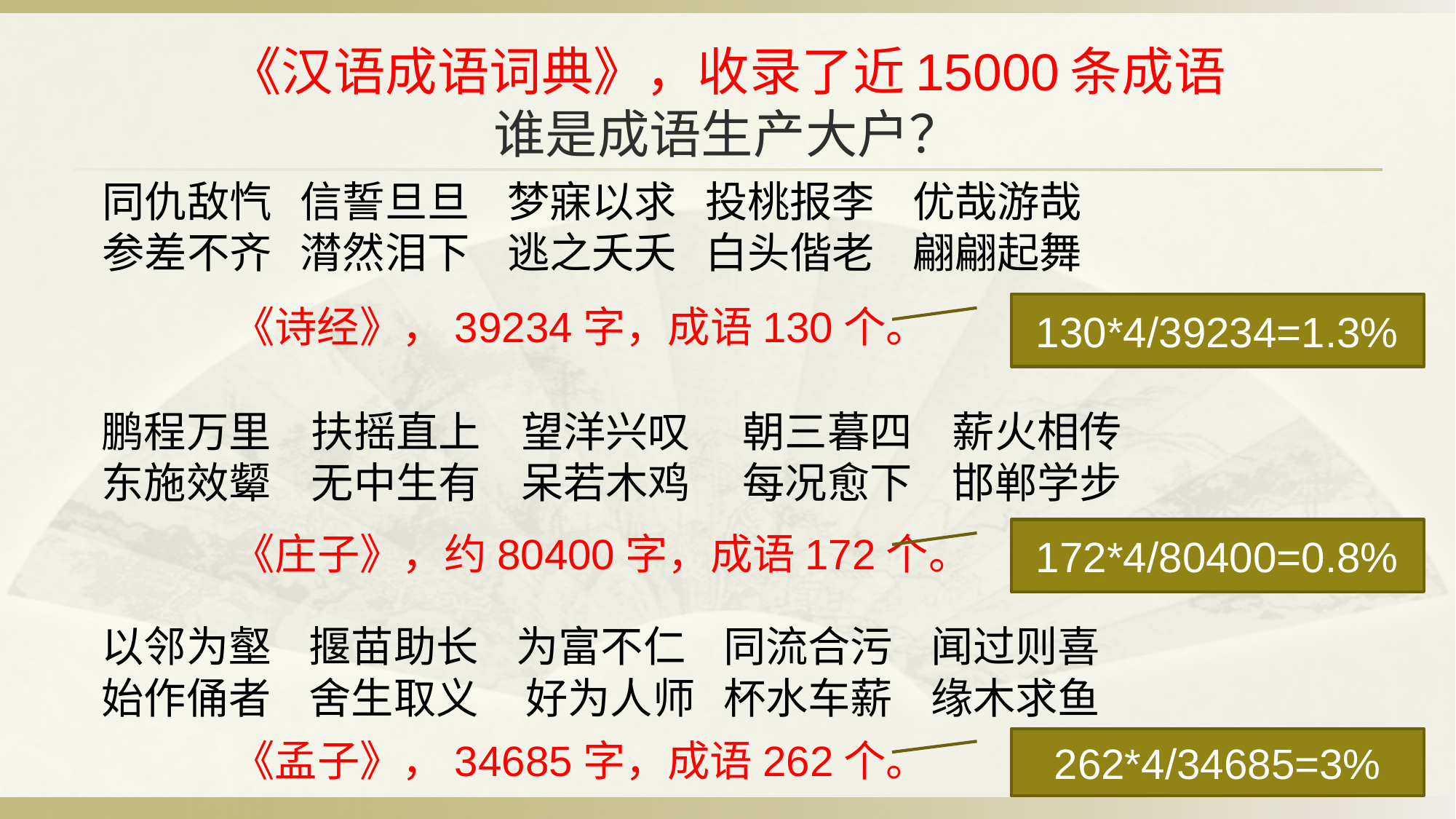

# 《汉语成语词典》，收录了近15000条成语 谁是成语生产大户？
同仇敌忾   信誓旦旦    梦寐以求   投桃报李    优哉游哉
参差不齐   潸然泪下    逃之夭夭   白头偕老    翩翩起舞
130*4/39234=1.3%
《诗经》，39234字，成语130个。
鹏程万里   扶摇直上   望洋兴叹   朝三暮四   薪火相传
东施效颦   无中生有   呆若木鸡   每况愈下   邯郸学步
172*4/80400=0.8%
《庄子》，约80400字，成语172个。
以邻为壑    揠苗助长    为富不仁    同流合污    闻过则喜
始作俑者    舍生取义     好为人师   杯水车薪    缘木求鱼
《孟子》，34685字，成语262个。
262*4/34685=3%